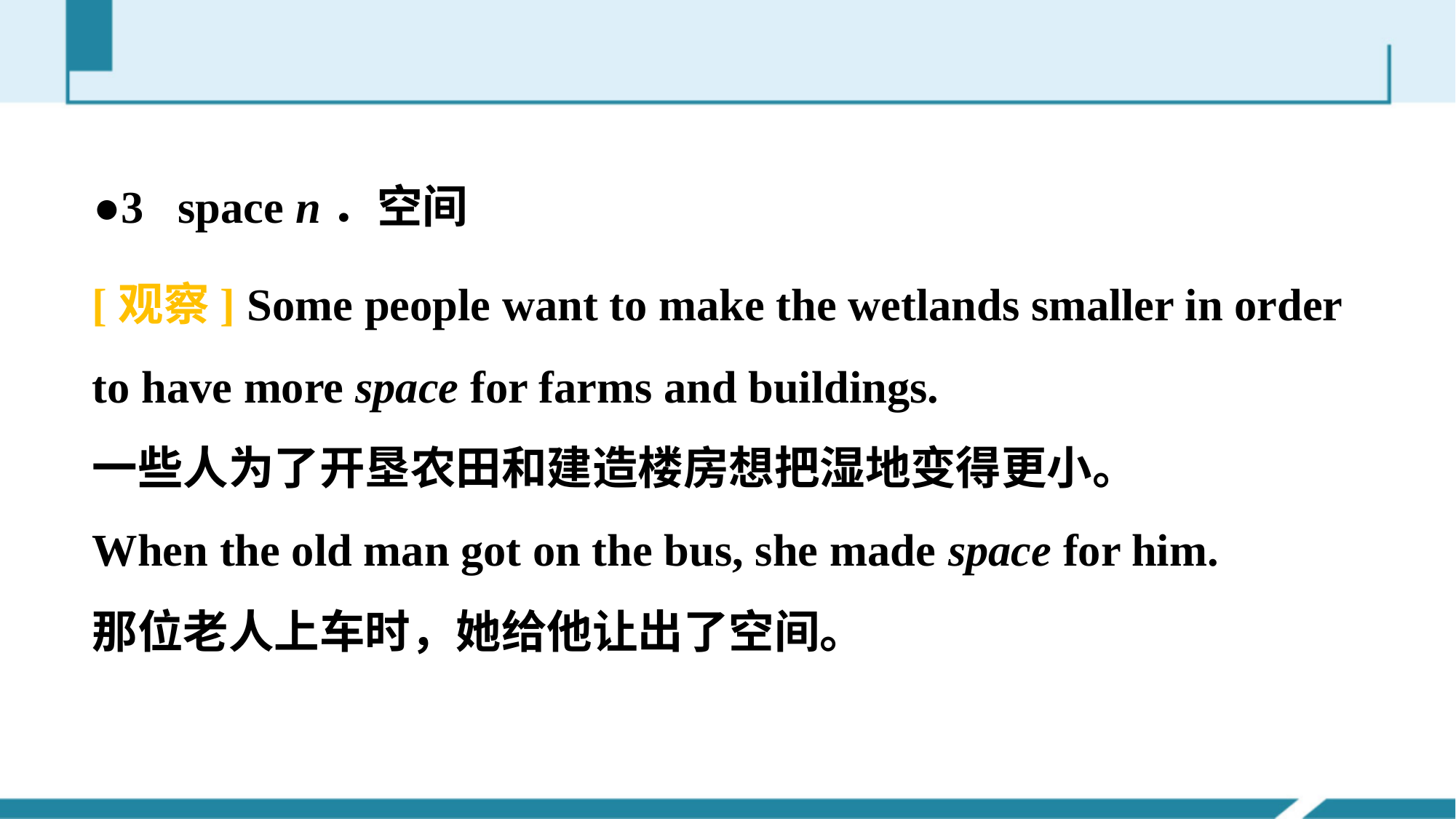

●3   space n．空间
[观察] Some people want to make the wetlands smaller in order to have more space for farms and buildings.
一些人为了开垦农田和建造楼房想把湿地变得更小。
When the old man got on the bus, she made space for him.
那位老人上车时，她给他让出了空间。